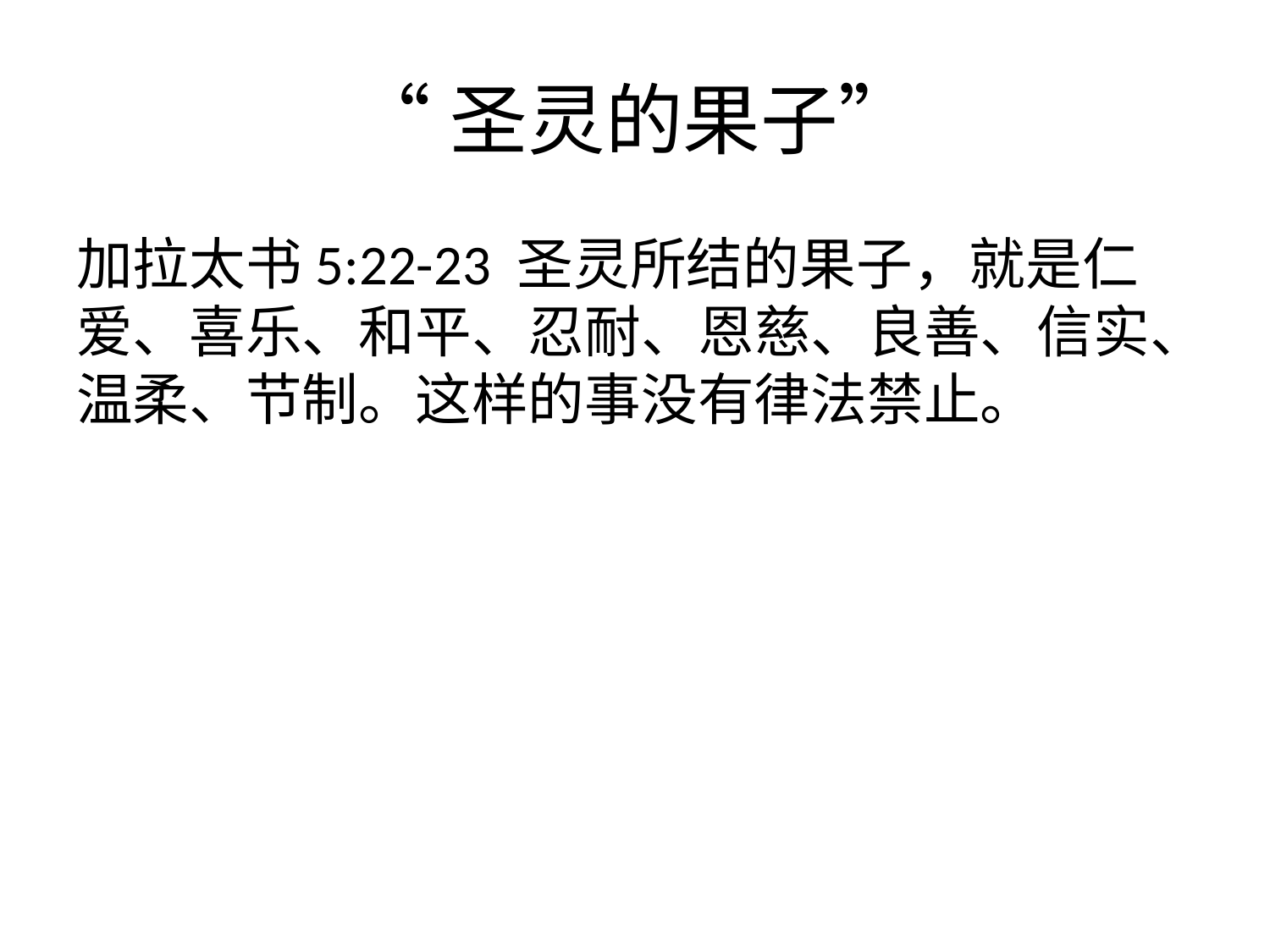

# “圣灵的果子”
加拉太书5:22-23 圣灵所结的果子，就是仁爱、喜乐、和平、忍耐、恩慈、良善、信实、温柔、节制。这样的事没有律法禁止。